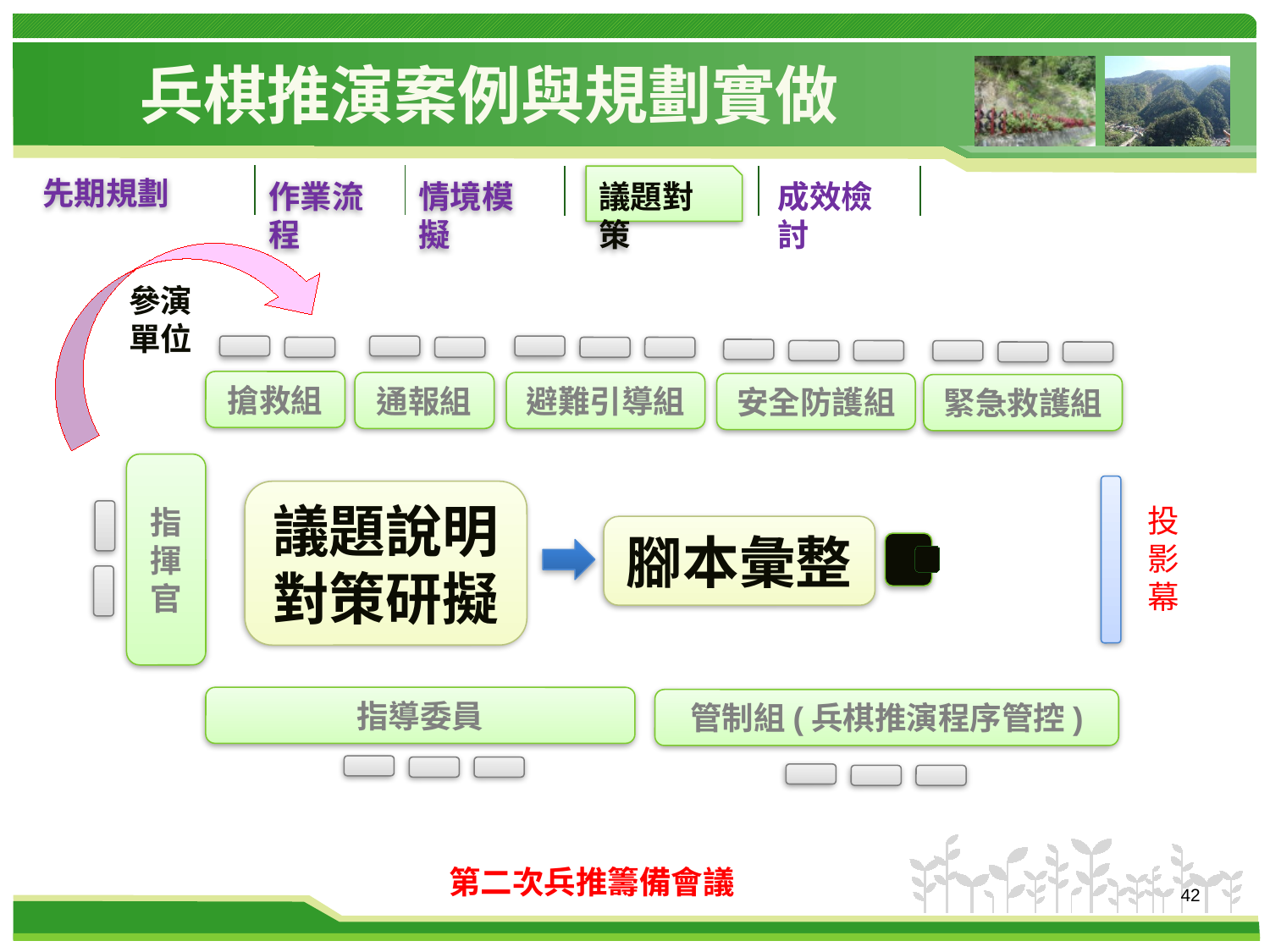

# 兵棋推演案例與規劃實做
先期規劃
作業流程
情境模擬
議題對策
成效檢討

參演
單位

搶救組
通報組
避難引導組
安全防護組
緊急救護組

指揮官

投
影
幕

指導委員
管制組(兵棋推演程序管控)

議題說明
對策研擬
腳本彙整

第二次兵推籌備會議
42